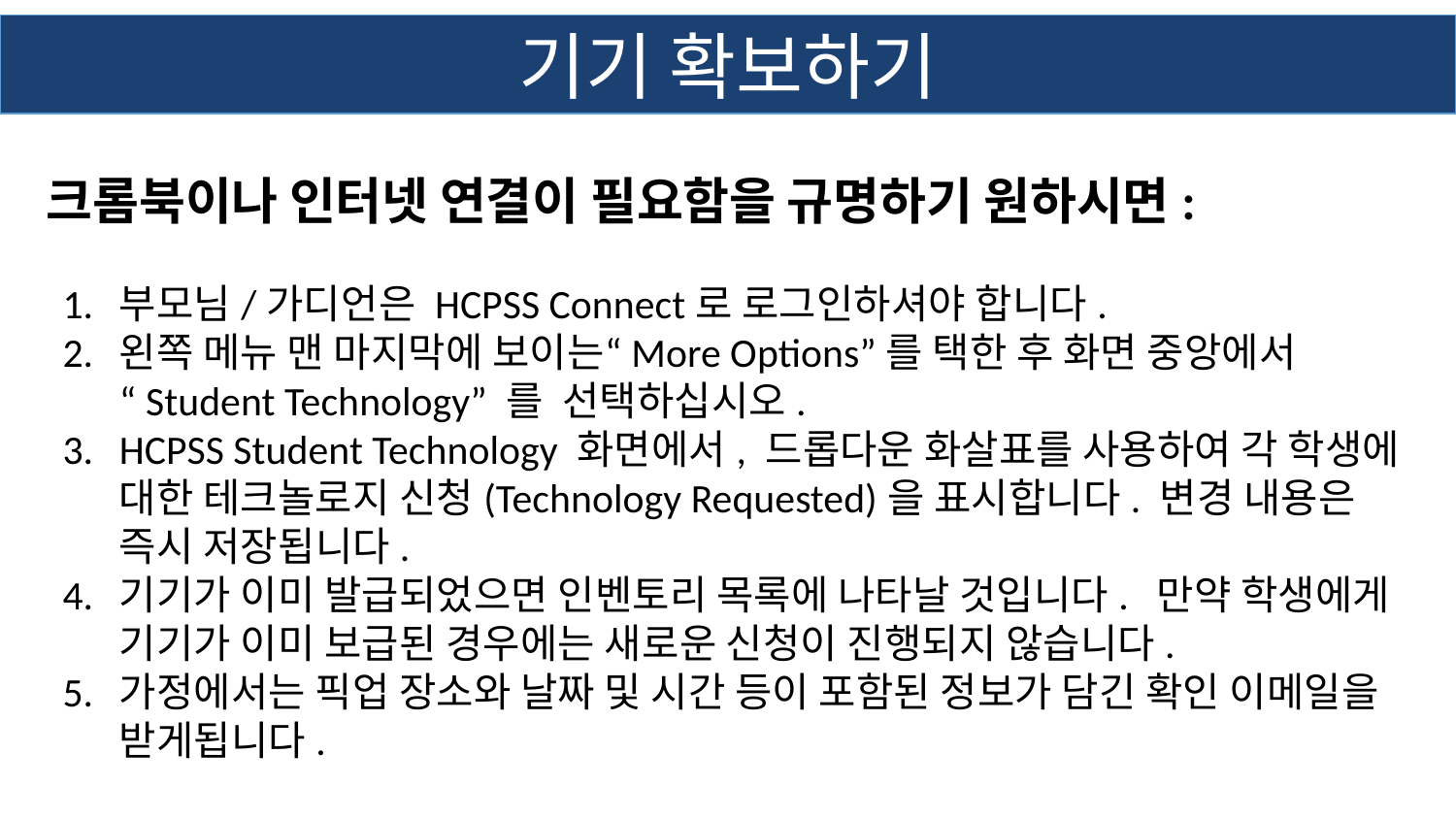

기기 확보하기
크롬북이나 인터넷 연결이 필요함을 규명하기 원하시면:

부모님/가디언은 HCPSS Connect로 로그인하셔야 합니다.
왼쪽 메뉴 맨 마지막에 보이는“More Options”를 택한 후 화면 중앙에서 “Student Technology” 를  선택하십시오.
HCPSS Student Technology 화면에서, 드롭다운 화살표를 사용하여 각 학생에 대한 테크놀로지 신청(Technology Requested)을 표시합니다. 변경 내용은 즉시 저장됩니다.
기기가 이미 발급되었으면 인벤토리 목록에 나타날 것입니다.  만약 학생에게 기기가 이미 보급된 경우에는 새로운 신청이 진행되지 않습니다.
가정에서는 픽업 장소와 날짜 및 시간 등이 포함된 정보가 담긴 확인 이메일을 받게됩니다.